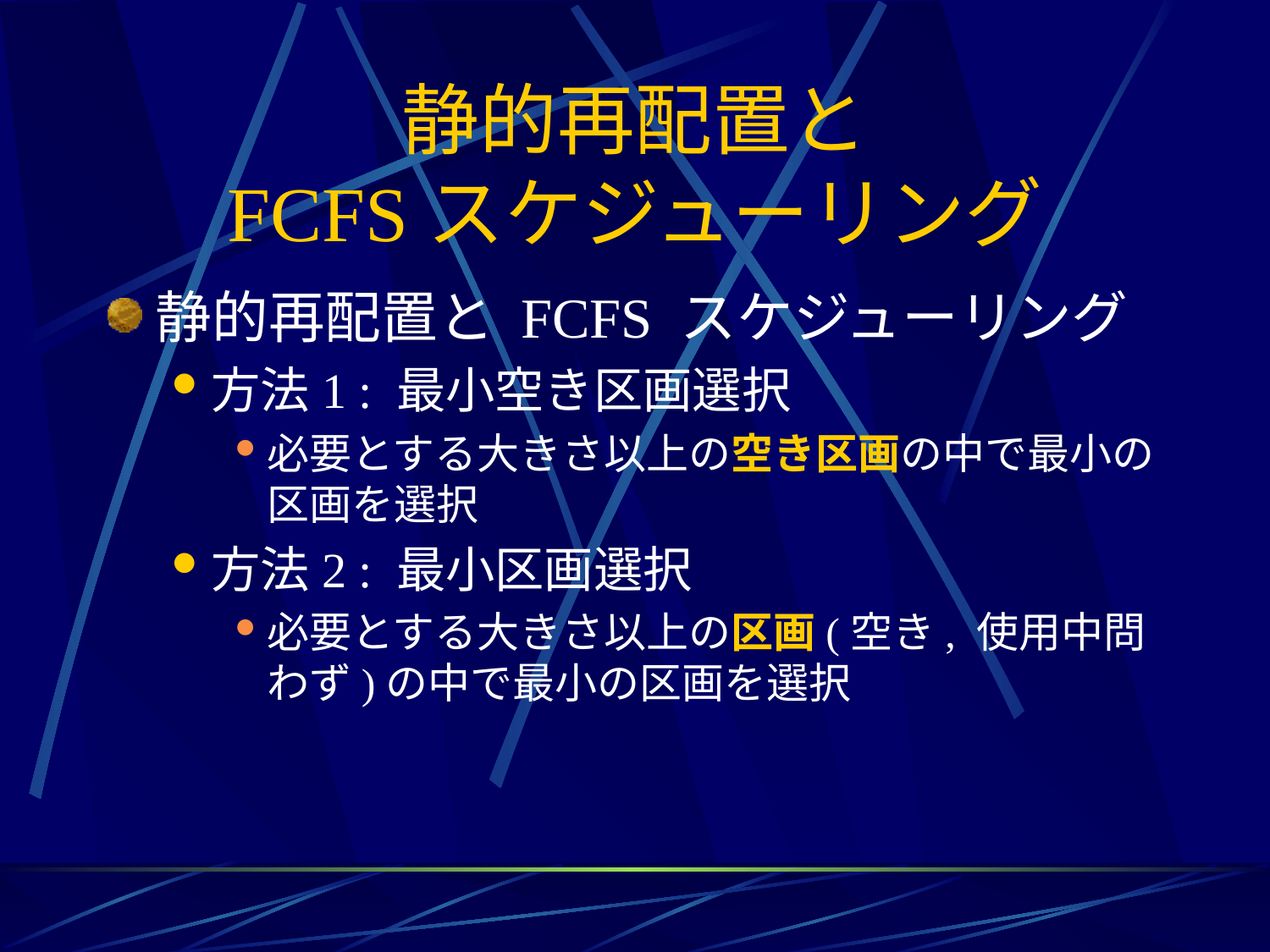

# 静的再配置と FCFSスケジューリング
静的再配置と FCFS スケジューリング
方法1 : 最小空き区画選択
必要とする大きさ以上の空き区画の中で最小の区画を選択
方法2 : 最小区画選択
必要とする大きさ以上の区画(空き, 使用中問わず)の中で最小の区画を選択